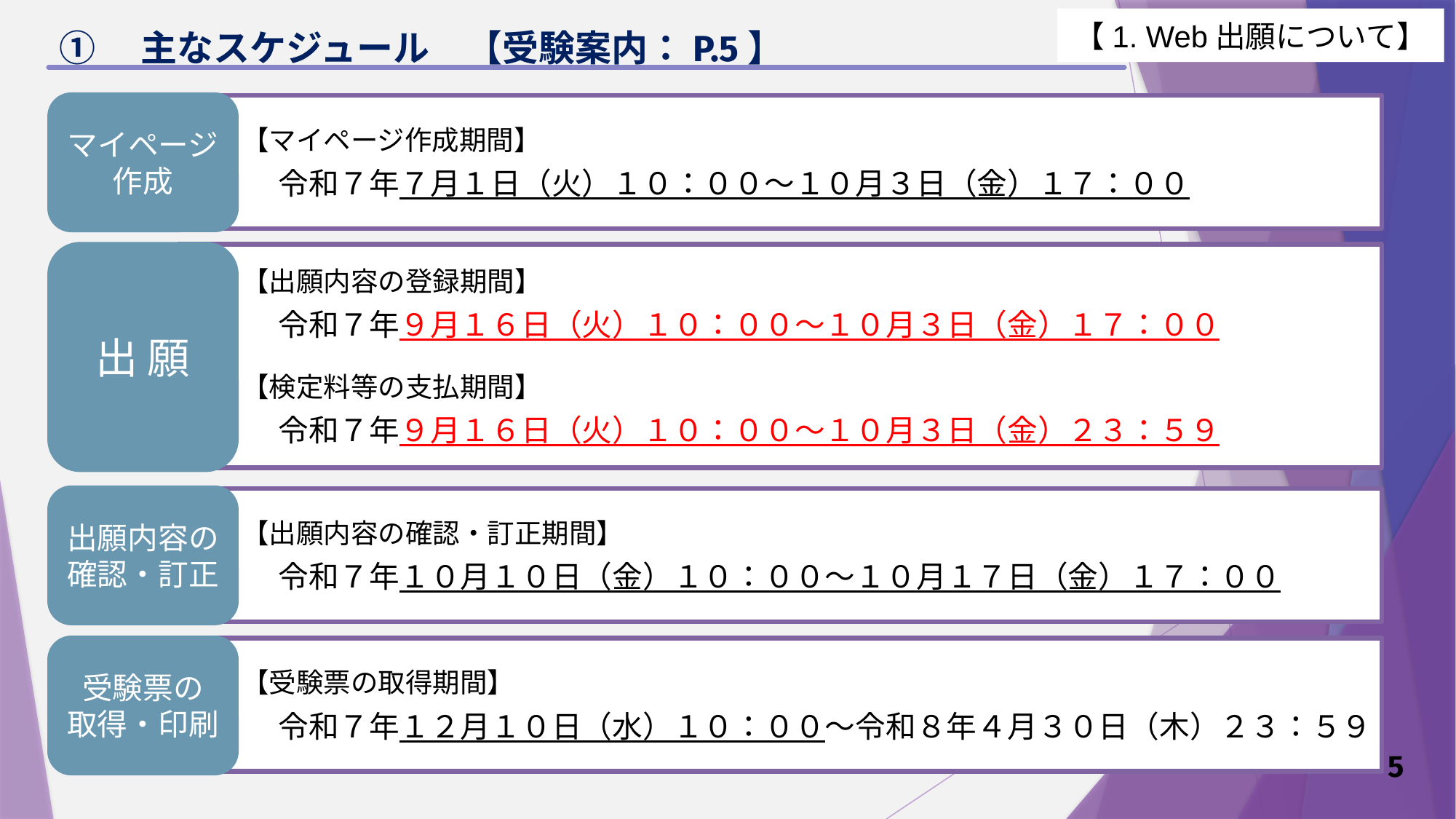

【1. Web出願について】
# ①　主なスケジュール　【受験案内：P.5】
マイページ
作成
　　【マイページ作成期間】
　　　令和７年７月１日（火）１０：００～１０月３日（金）１７：００
出 願
　　【出願内容の登録期間】
　　　令和７年９月１６日（火）１０：００～１０月３日（金）１７：００
　　【検定料等の支払期間】
　　　令和７年９月１６日（火）１０：００～１０月３日（金）２３：５９
出願内容の確認・訂正
　　【出願内容の確認・訂正期間】
　　　令和７年１０月１０日（金）１０：００～１０月１７日（金）１７：００
受験票の
取得・印刷
　　【受験票の取得期間】
　　　令和７年１２月１０日（水）１０：００～令和８年４月３０日（木）２３：５９
5